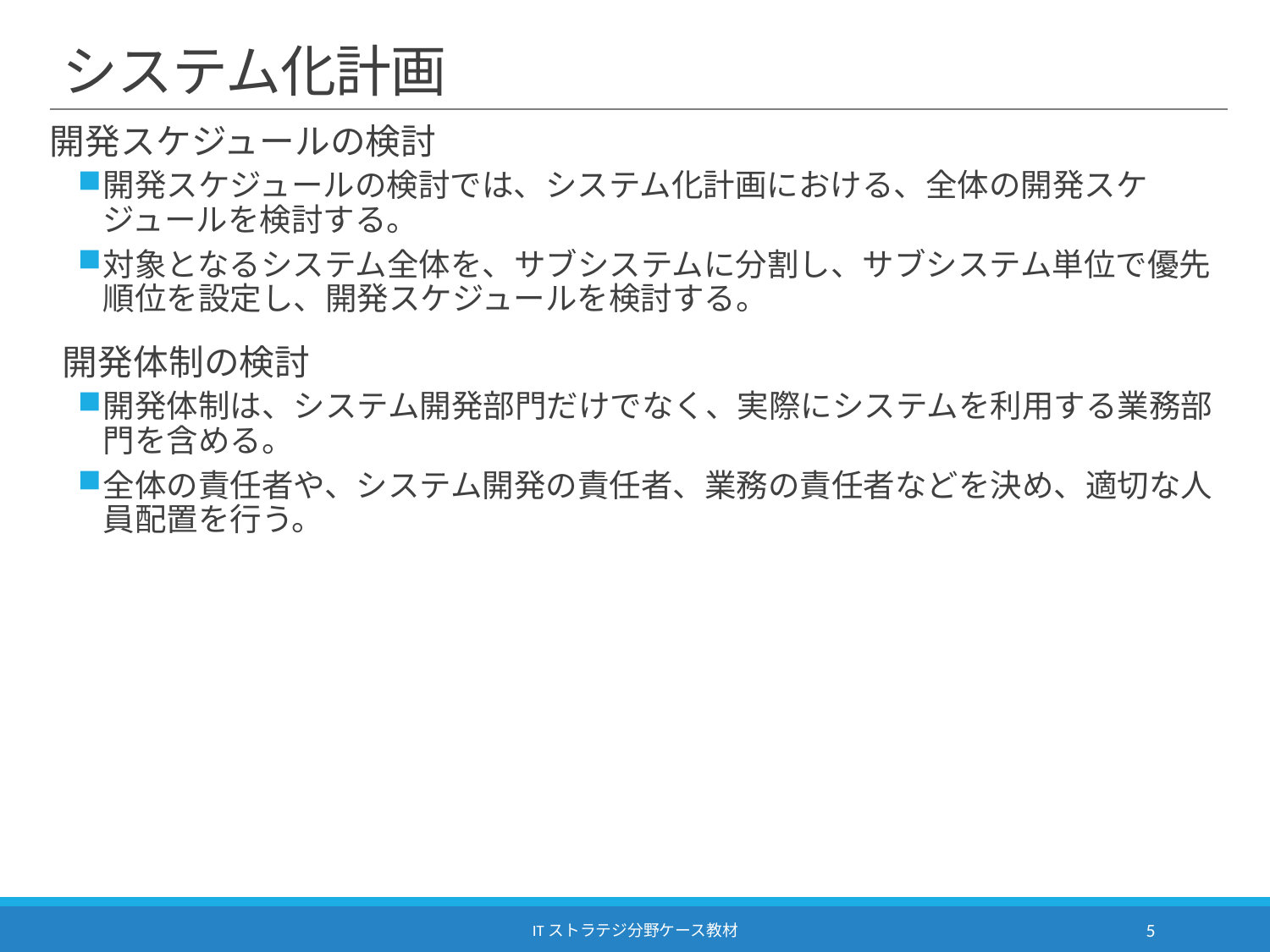

# システム化計画
開発スケジュールの検討
開発スケジュールの検討では、システム化計画における、全体の開発スケジュールを検討する。
対象となるシステム全体を、サブシステムに分割し、サブシステム単位で優先順位を設定し、開発スケジュールを検討する。
開発体制の検討
開発体制は、システム開発部門だけでなく、実際にシステムを利用する業務部門を含める。
全体の責任者や、システム開発の責任者、業務の責任者などを決め、適切な人員配置を行う。
ITストラテジ分野ケース教材
5